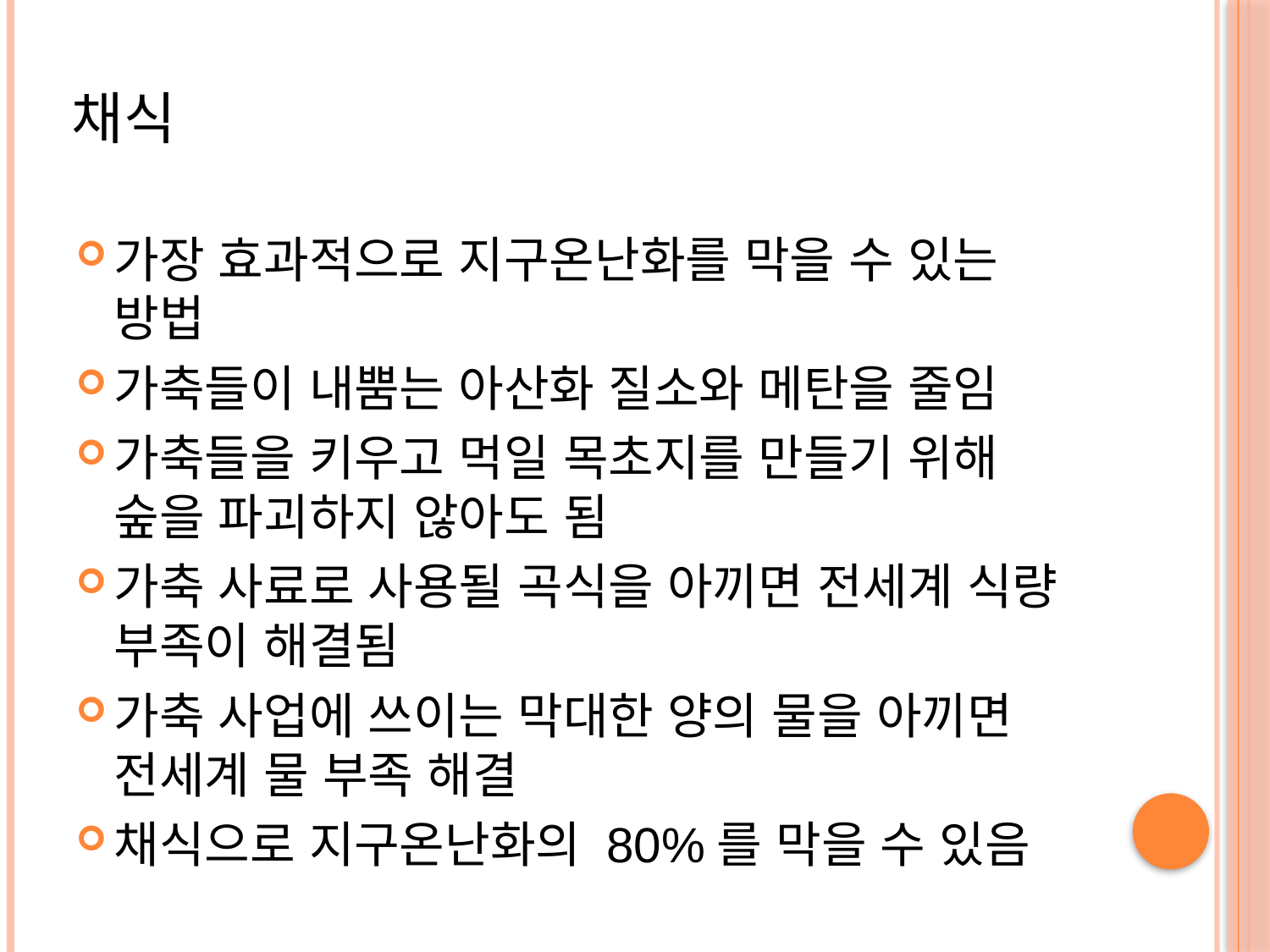

# 채식
가장 효과적으로 지구온난화를 막을 수 있는 방법
가축들이 내뿜는 아산화 질소와 메탄을 줄임
가축들을 키우고 먹일 목초지를 만들기 위해 숲을 파괴하지 않아도 됨
가축 사료로 사용될 곡식을 아끼면 전세계 식량 부족이 해결됨
가축 사업에 쓰이는 막대한 양의 물을 아끼면 전세계 물 부족 해결
채식으로 지구온난화의 80%를 막을 수 있음